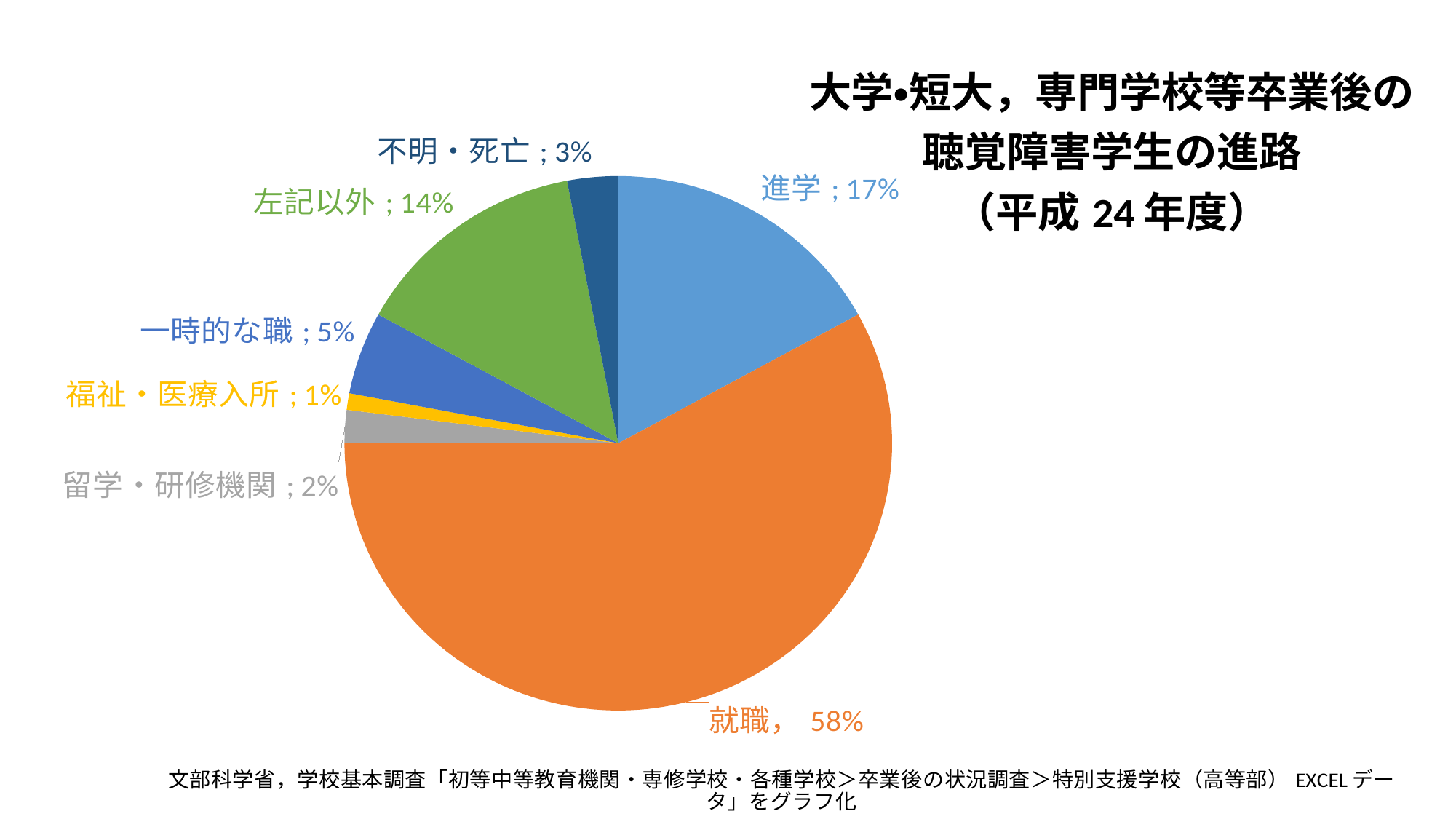

### Chart: 大学・短大，専門学校等卒業後の
聴覚障害学生の進路
（平成24年度）

| Category | 聴覚障害学生の進路 |
|---|---|
| 進学 | 0.17 |
| 就職 | 0.58 |
| 留学・研修機関 | 0.02 |
| 福祉・医療入所 | 0.01 |
| 一時的な職 | 0.05 |
| 左記以外 | 0.14 |
| 不明・死亡 | 0.03 |